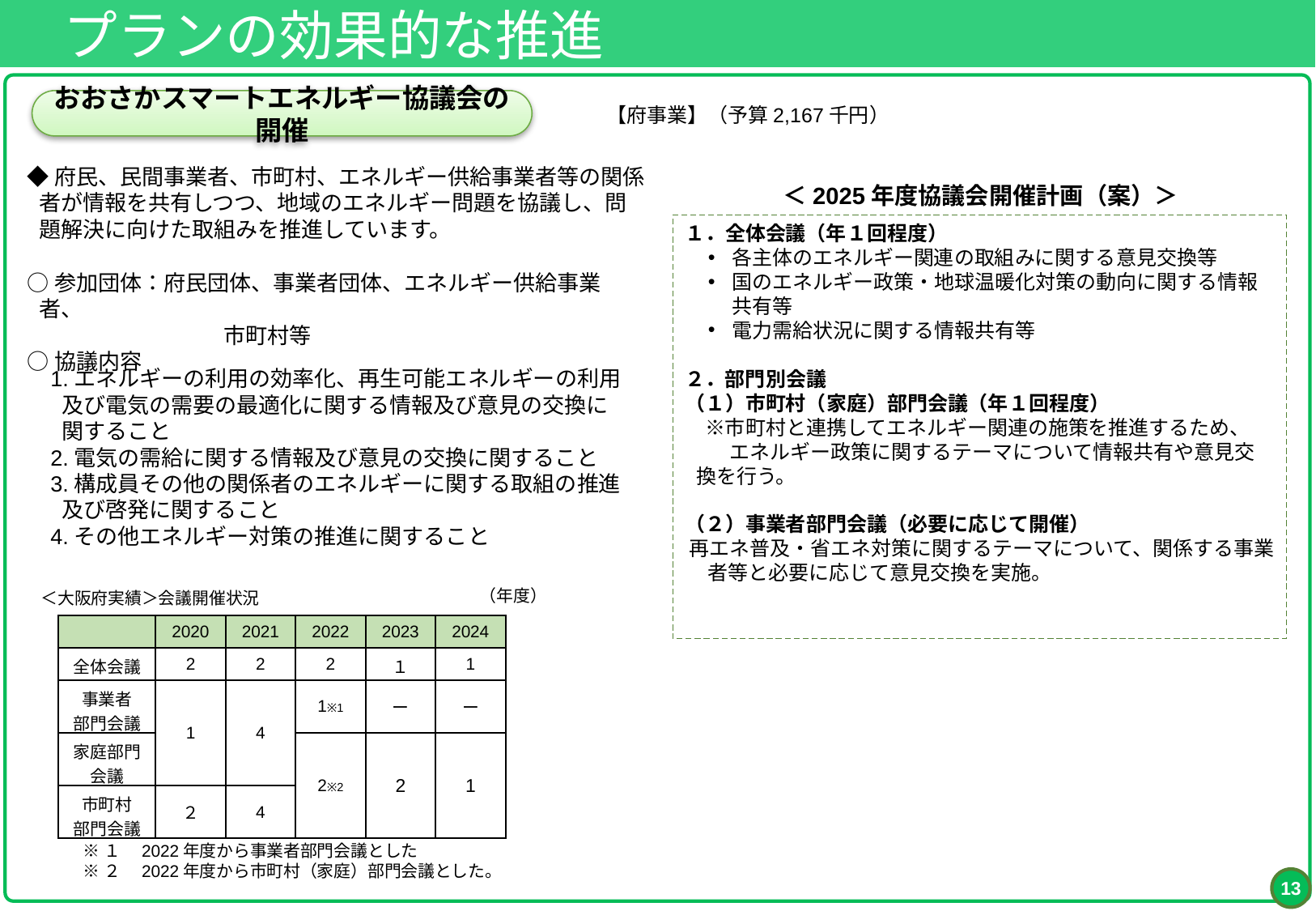

プランの効果的な推進

おおさかスマートエネルギー協議会の開催
【府事業】（予算2,167千円）
◆府民、民間事業者、市町村、エネルギー供給事業者等の関係者が情報を共有しつつ、地域のエネルギー問題を協議し、問題解決に向けた取組みを推進しています。
＜2025年度協議会開催計画（案）＞
１．全体会議（年１回程度）
各主体のエネルギー関連の取組みに関する意見交換等
国のエネルギー政策・地球温暖化対策の動向に関する情報共有等
電力需給状況に関する情報共有等

２．部門別会議
（１）市町村（家庭）部門会議（年１回程度）
　※市町村と連携してエネルギー関連の施策を推進するため、
　　 エネルギー政策に関するテーマについて情報共有や意見交換を行う。

（２）事業者部門会議（必要に応じて開催）
再エネ普及・省エネ対策に関するテーマについて、関係する事業者等と必要に応じて意見交換を実施。

○参加団体：府民団体、事業者団体、エネルギー供給事業者、
　　　　　　　　　市町村等
○協議内容
1.エネルギーの利用の効率化、再生可能エネルギーの利用及び電気の需要の最適化に関する情報及び意見の交換に関すること
2.電気の需給に関する情報及び意見の交換に関すること
3.構成員その他の関係者のエネルギーに関する取組の推進及び啓発に関すること
4.その他エネルギー対策の推進に関すること
（年度）
＜大阪府実績＞会議開催状況
|  | 2020 | 2021 | 2022 | 2023 | 2024 |
| --- | --- | --- | --- | --- | --- |
| 全体会議 | 2 | 2 | 2 | １ | 1 |
| 事業者 部門会議 | 1 | 4 | 1※1 | ー | ー |
| 家庭部門 会議 |  |  | 2※2 | 2 | 1 |
| 市町村 部門会議 | ２ | 4 |  |  |  |
※１　2022年度から事業者部門会議とした
※２　2022年度から市町村（家庭）部門会議とした。
13